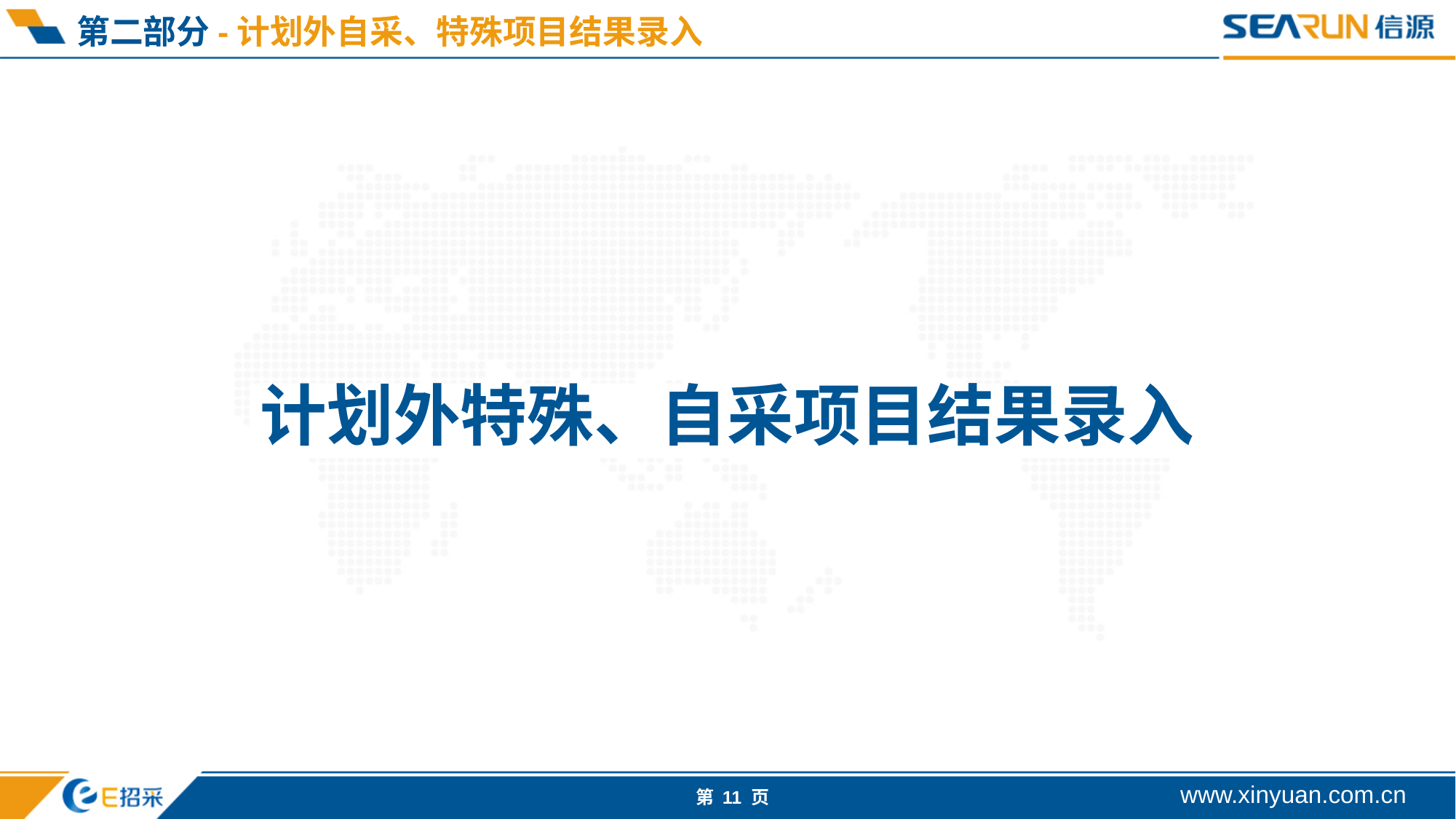

#
第二部分-计划外自采、特殊项目结果录入
计划外特殊、自采项目结果录入
企业精
行为准则